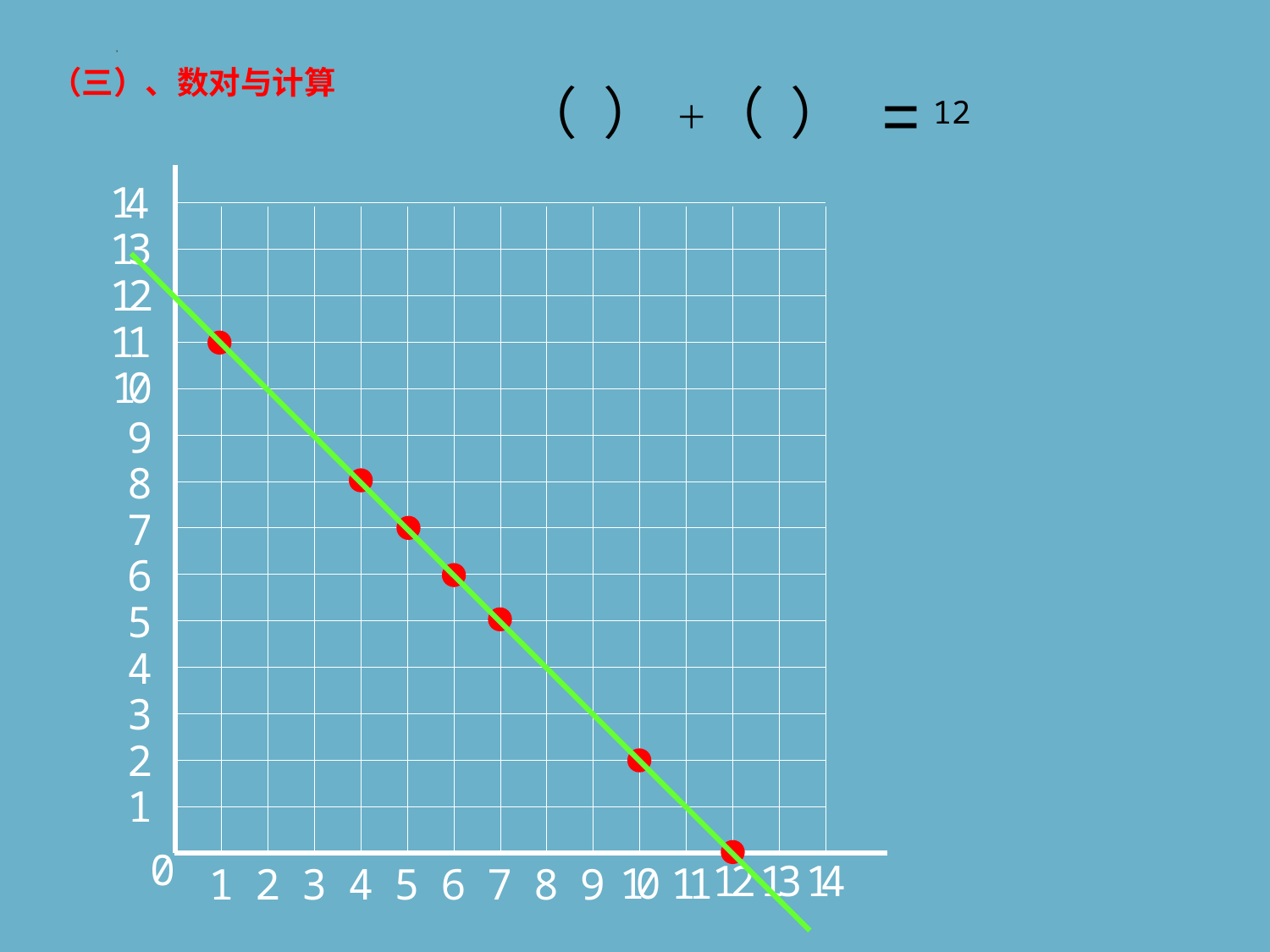

﹦
（  ）
（  ）
12
＋
（三）、数对与计算
1
4
1
3
1
2
1
1
1
0
9
8
7
6
5
4
3
2
1
0
1
2
1
3
1
4
1
1
1
0
1
2
3
4
5
6
7
8
9